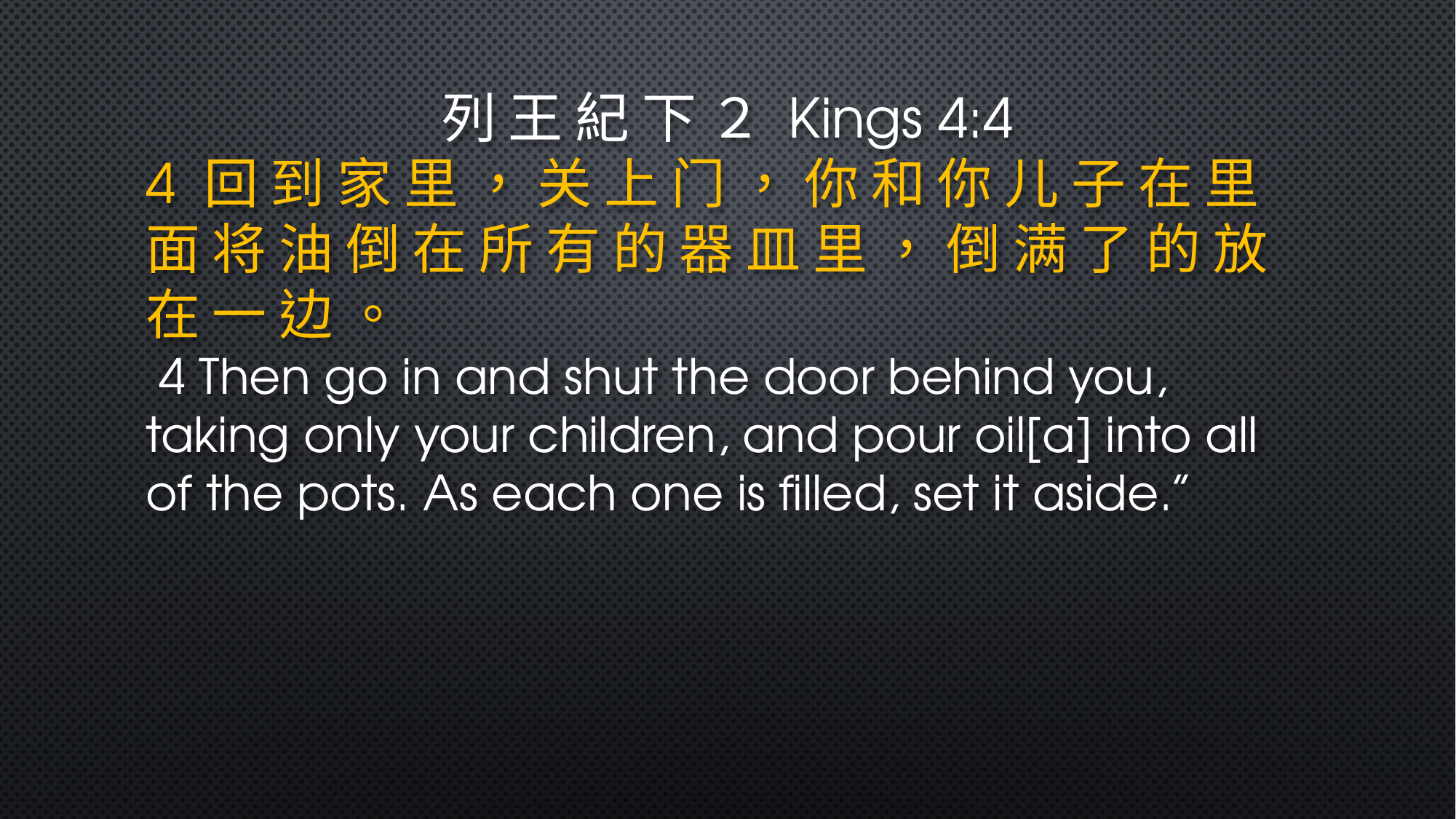

列 王 紀 下 ２ Kings 4:4
4 回 到 家 里 ， 关 上 门 ， 你 和 你 儿 子 在 里 面 将 油 倒 在 所 有 的 器 皿 里 ， 倒 满 了 的 放 在 一 边 。
 4 Then go in and shut the door behind you, taking only your children, and pour oil[a] into all of the pots. As each one is filled, set it aside.”